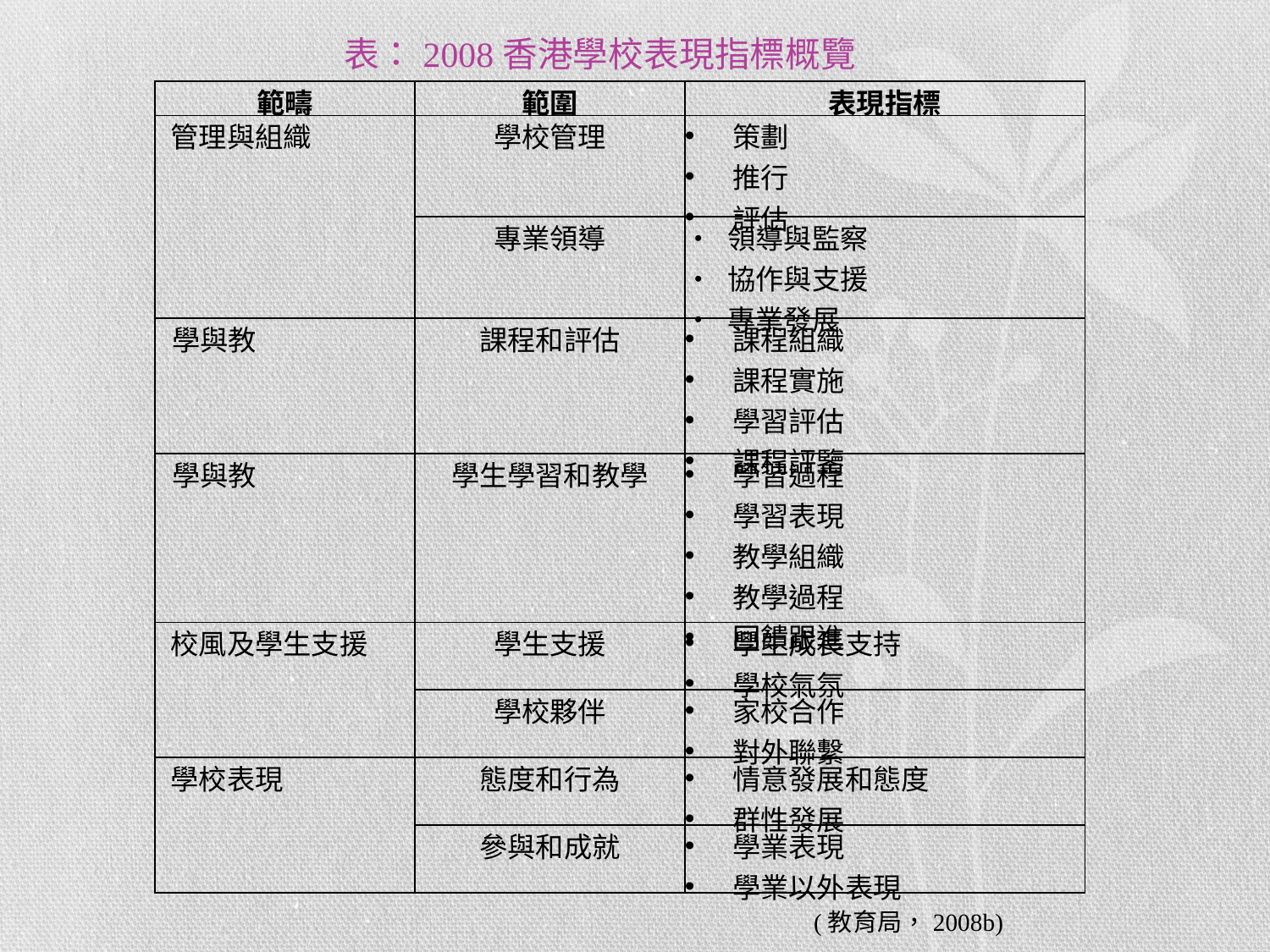

表：2008香港學校表現指標概覽
| 範疇 | 範圍 | 表現指標 |
| --- | --- | --- |
| 管理與組織 | 學校管理 | 策劃 推行 評估 |
|  | 專業領導 | ‧ 領導與監察 ‧ 協作與支援 ‧ 專業發展 |
| 學與教 | 課程和評估 | 課程組織 課程實施 學習評估 課程評鑒 |
| 學與教 | 學生學習和教學 | 學習過程 學習表現 教學組織 教學過程 回饋跟進 |
| 校風及學生支援 | 學生支援 | 學生成長支持 學校氣氛 |
|  | 學校夥伴 | 家校合作 對外聯繫 |
| 學校表現 | 態度和行為 | 情意發展和態度 群性發展 |
|  | 參與和成就 | 學業表現 學業以外表現 |
(教育局，2008b)